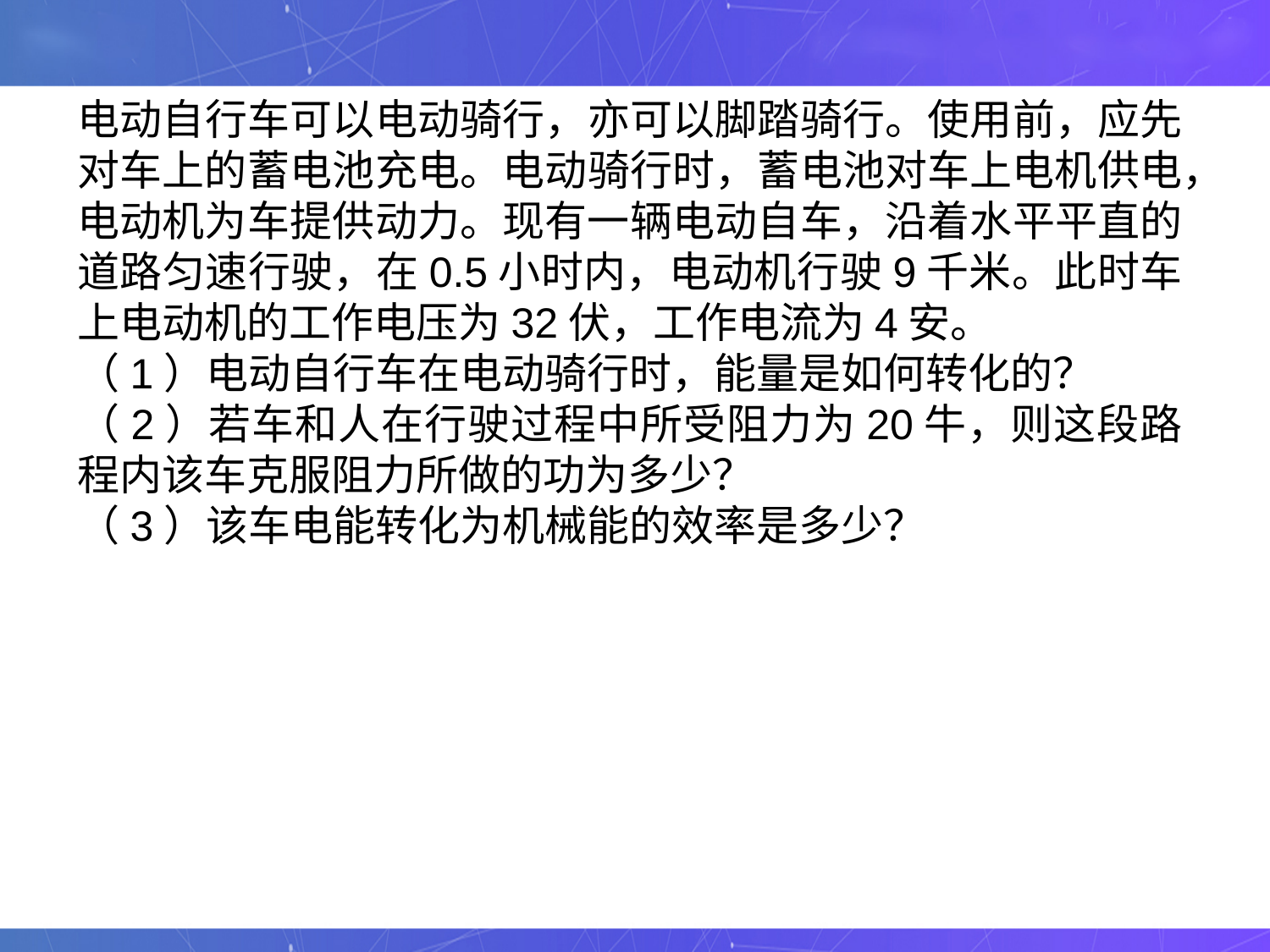

电动自行车可以电动骑行，亦可以脚踏骑行。使用前，应先对车上的蓄电池充电。电动骑行时，蓄电池对车上电机供电，电动机为车提供动力。现有一辆电动自车，沿着水平平直的道路匀速行驶，在0.5小时内，电动机行驶9千米。此时车上电动机的工作电压为32伏，工作电流为4安。
（1）电动自行车在电动骑行时，能量是如何转化的？
（2）若车和人在行驶过程中所受阻力为20牛，则这段路程内该车克服阻力所做的功为多少？
（3）该车电能转化为机械能的效率是多少？